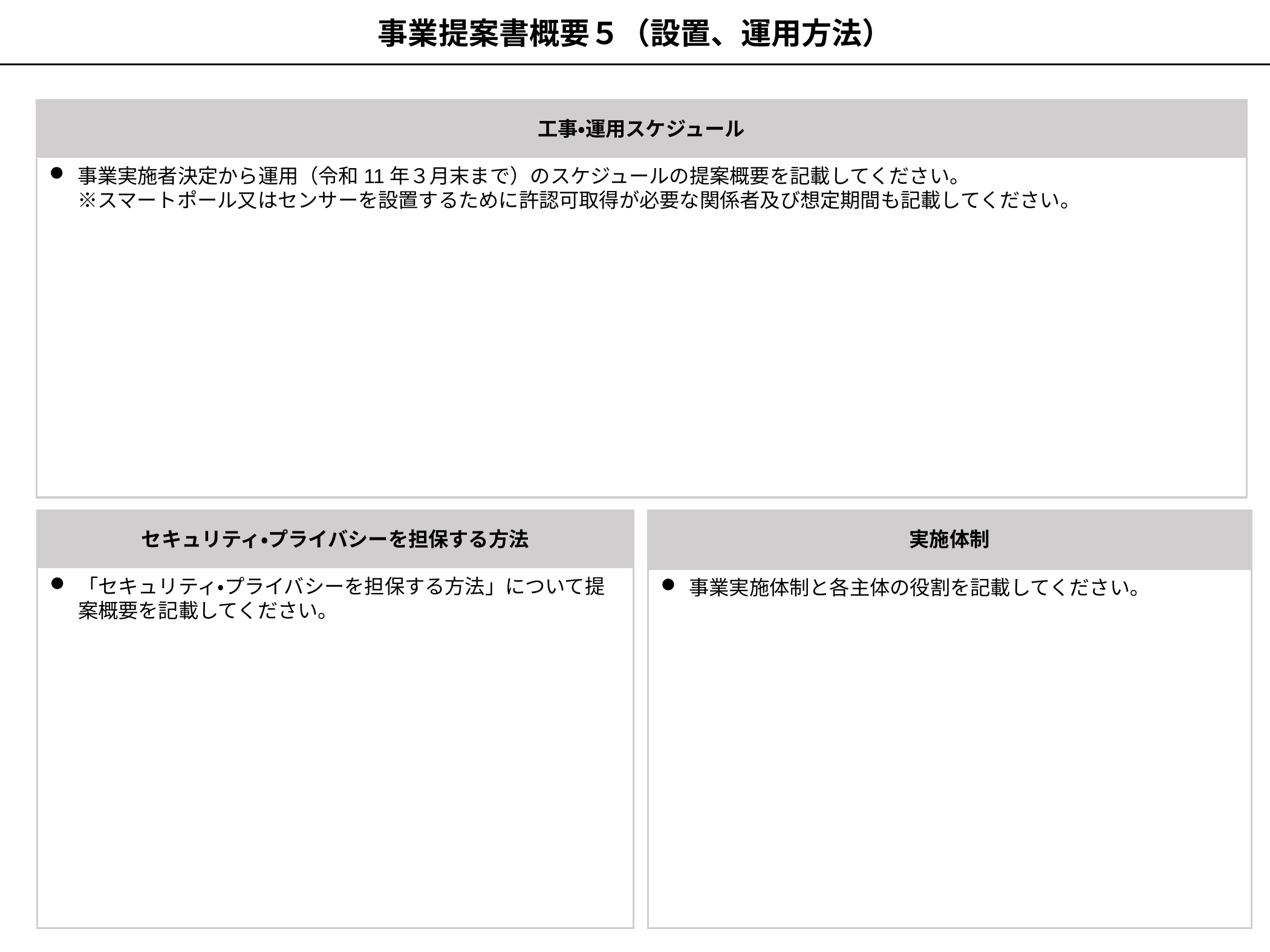

事業提案書概要５（設置、運用方法）
工事・運用スケジュール
事業実施者決定から運用（令和11年３月末まで）のスケジュールの提案概要を記載してください。
※スマートポール又はセンサーを設置するために許認可取得が必要な関係者及び想定期間も記載してください。
セキュリティ・プライバシーを担保する方法
実施体制
「セキュリティ・プライバシーを担保する方法」について提案概要を記載してください。
事業実施体制と各主体の役割を記載してください。